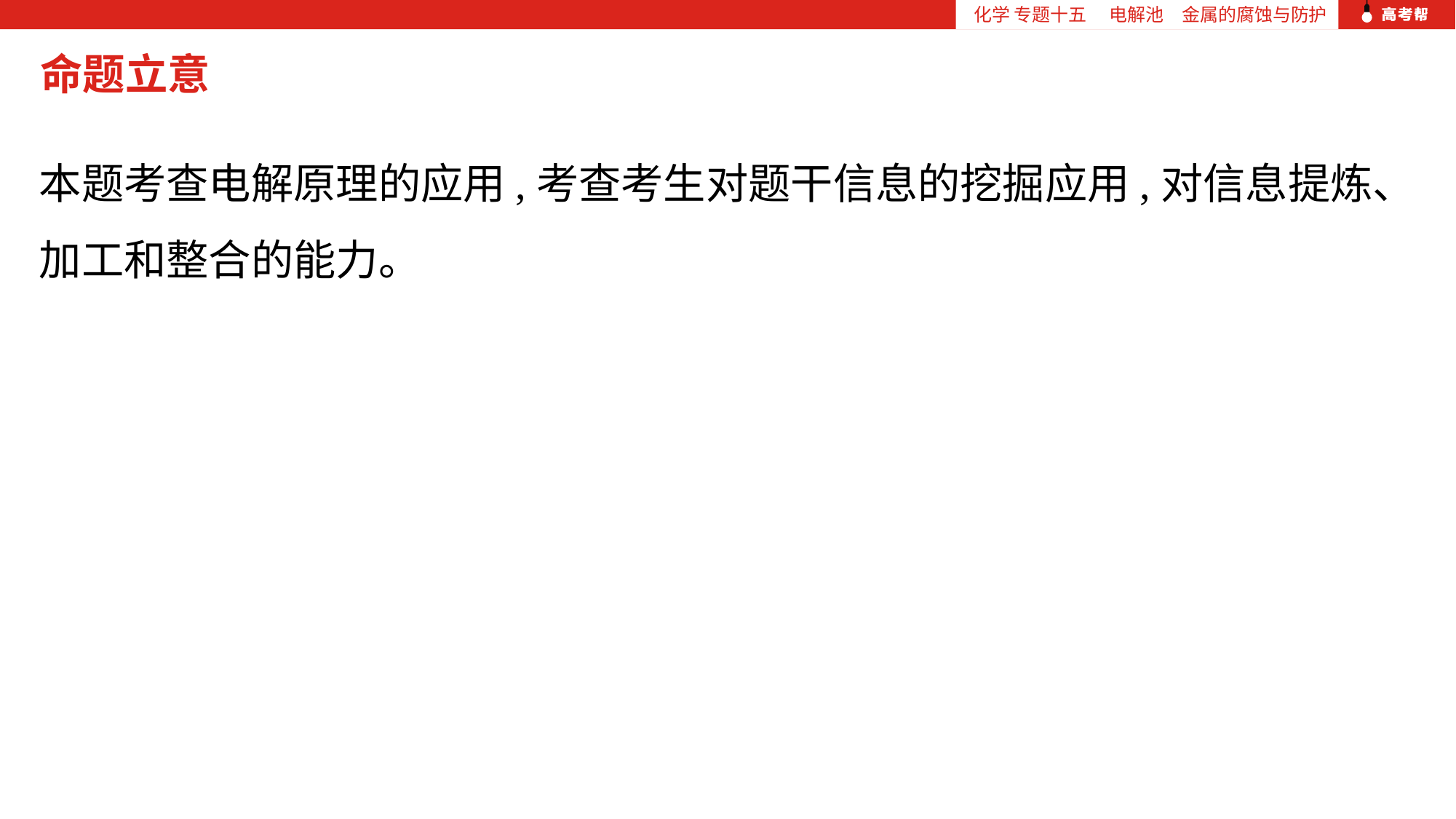

化学 专题十五 　电解池　金属的腐蚀与防护
命题立意
本题考查电解原理的应用,考查考生对题干信息的挖掘应用,对信息提炼、加工和整合的能力。